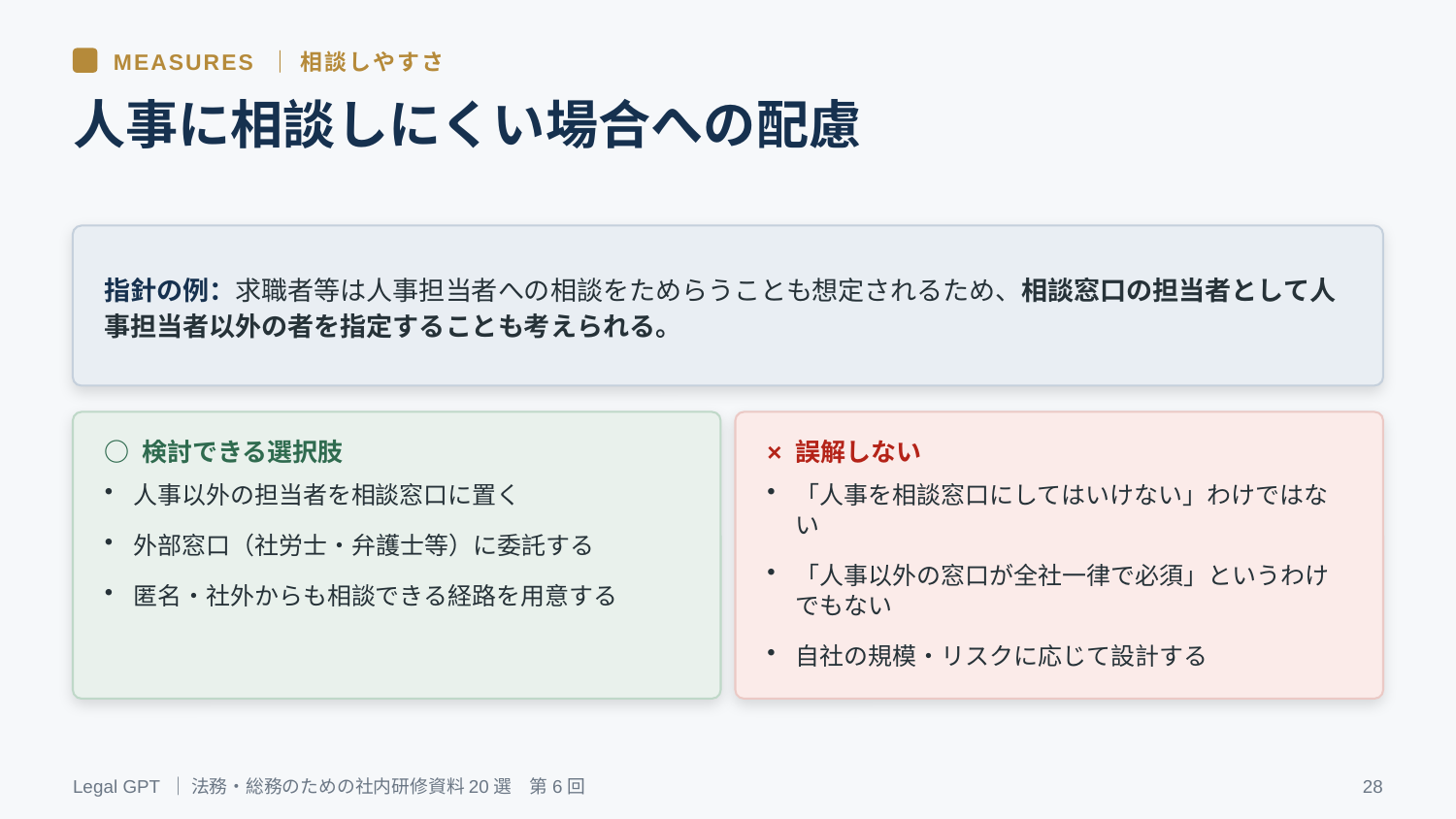

MEASURES ｜ 相談しやすさ

人事に相談しにくい場合への配慮

指針の例：求職者等は人事担当者への相談をためらうことも想定されるため、相談窓口の担当者として人事担当者以外の者を指定することも考えられる。

○ 検討できる選択肢
× 誤解しない
人事以外の担当者を相談窓口に置く
外部窓口（社労士・弁護士等）に委託する
匿名・社外からも相談できる経路を用意する
「人事を相談窓口にしてはいけない」わけではない
「人事以外の窓口が全社一律で必須」というわけでもない
自社の規模・リスクに応じて設計する
Legal GPT ｜ 法務・総務のための社内研修資料20選　第6回
28